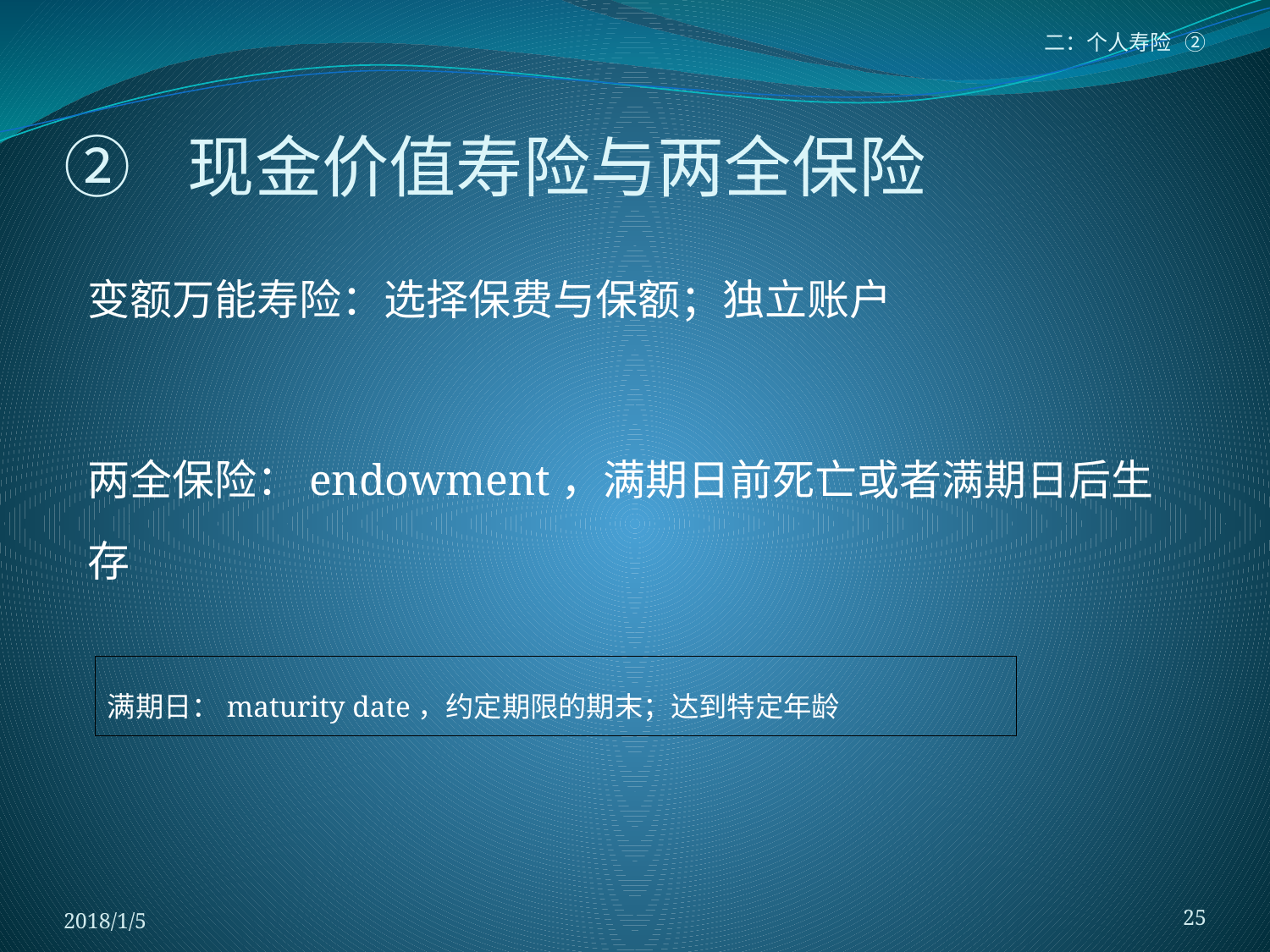

二：个人寿险   ②
# ②   现金价值寿险与两全保险
变额万能寿险：选择保费与保额；独立账户
两全保险：endowment，满期日前死亡或者满期日后生存
满期日：maturity date，约定期限的期末；达到特定年龄
2018/1/5
25